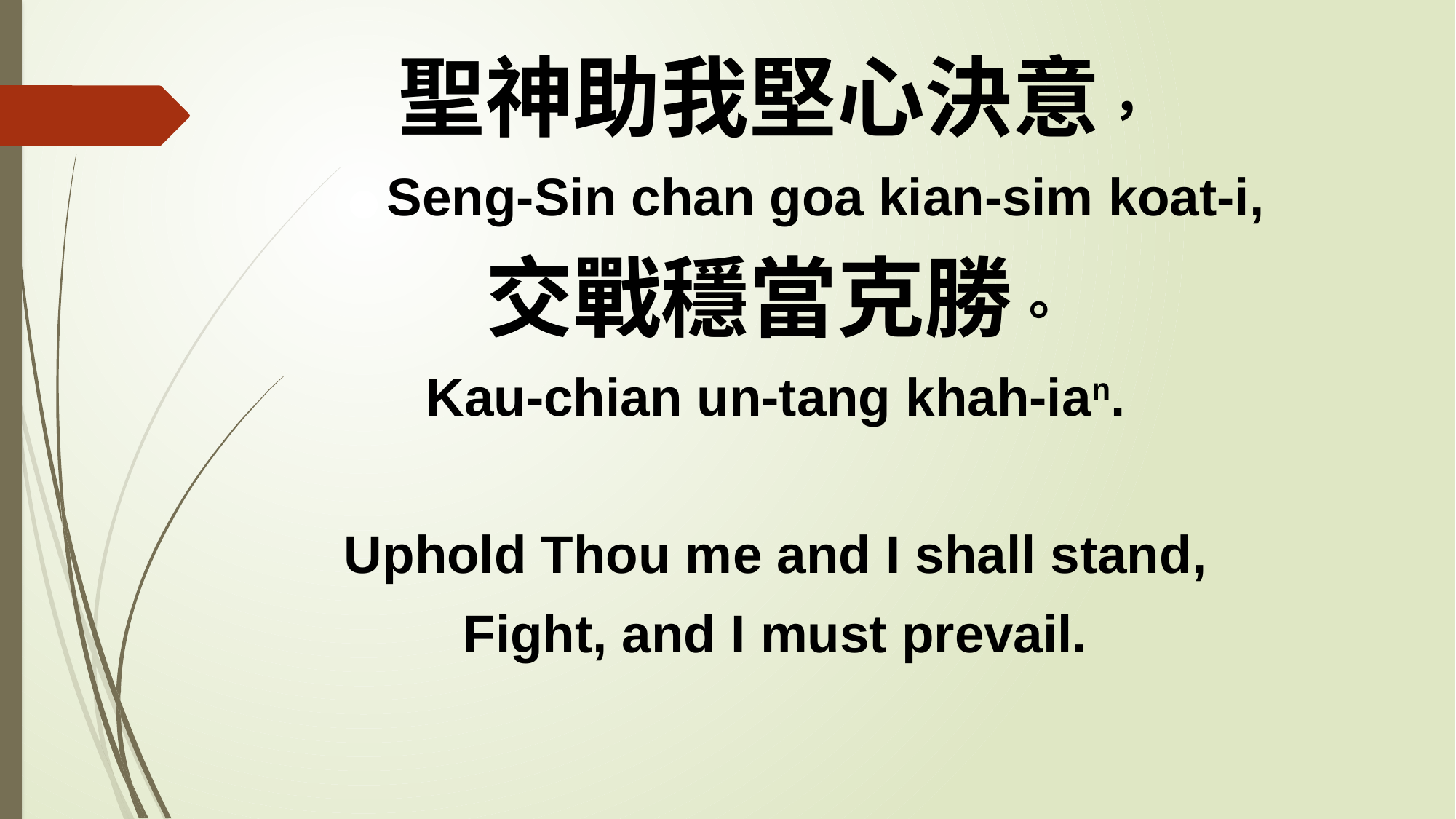

聖神助我堅心決意，
         Seng-Sin chan goa kian-sim koat-i,
交戰穩當克勝。
Kau-chian un-tang khah-ian.

Uphold Thou me and I shall stand,
Fight, and I must prevail.